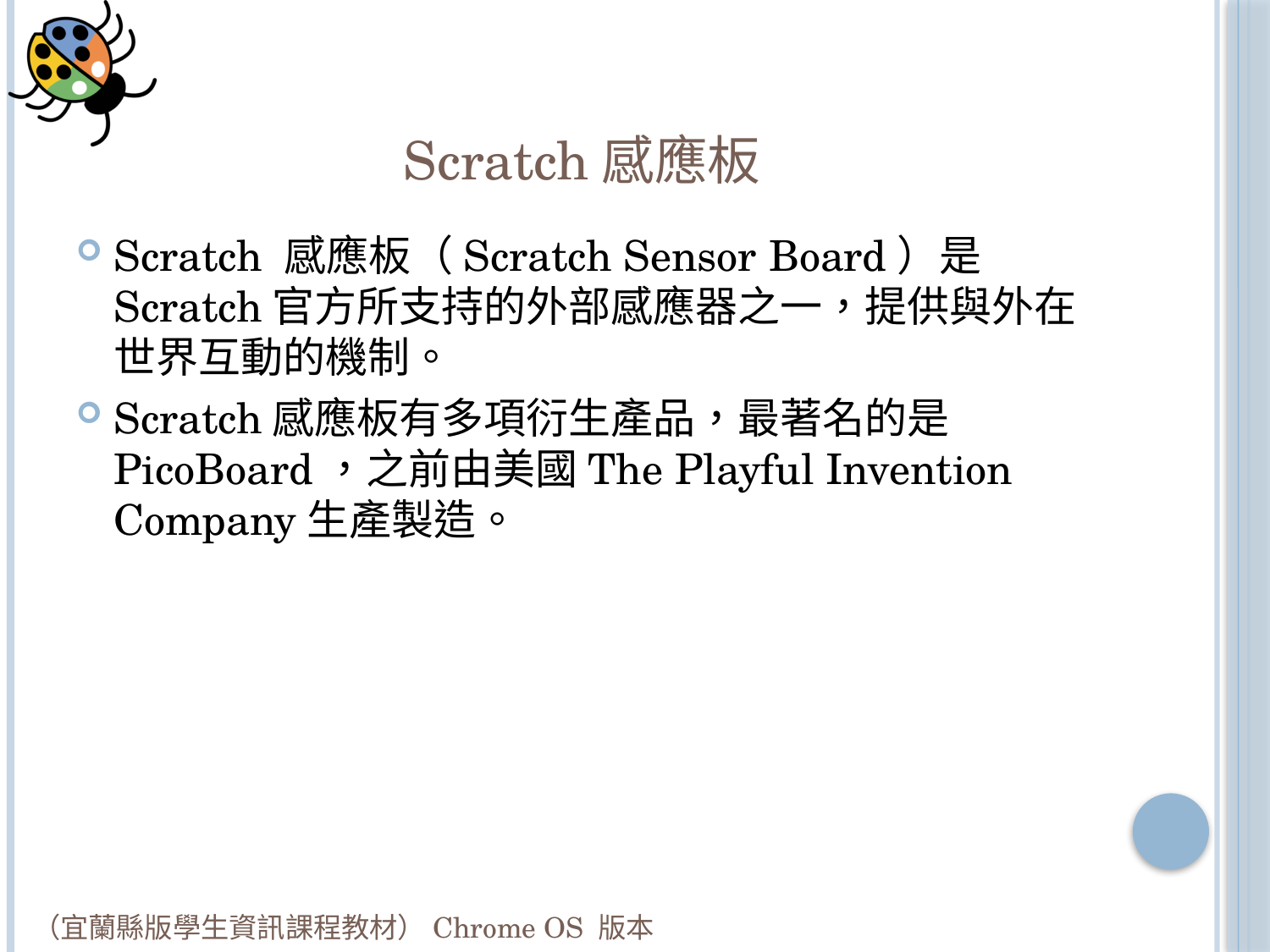

# Scratch感應板
Scratch 感應板（Scratch Sensor Board）是Scratch官方所支持的外部感應器之一，提供與外在世界互動的機制。
Scratch感應板有多項衍生產品，最著名的是PicoBoard，之前由美國The Playful Invention Company生產製造。

（宜蘭縣版學生資訊課程教材）Chrome OS 版本